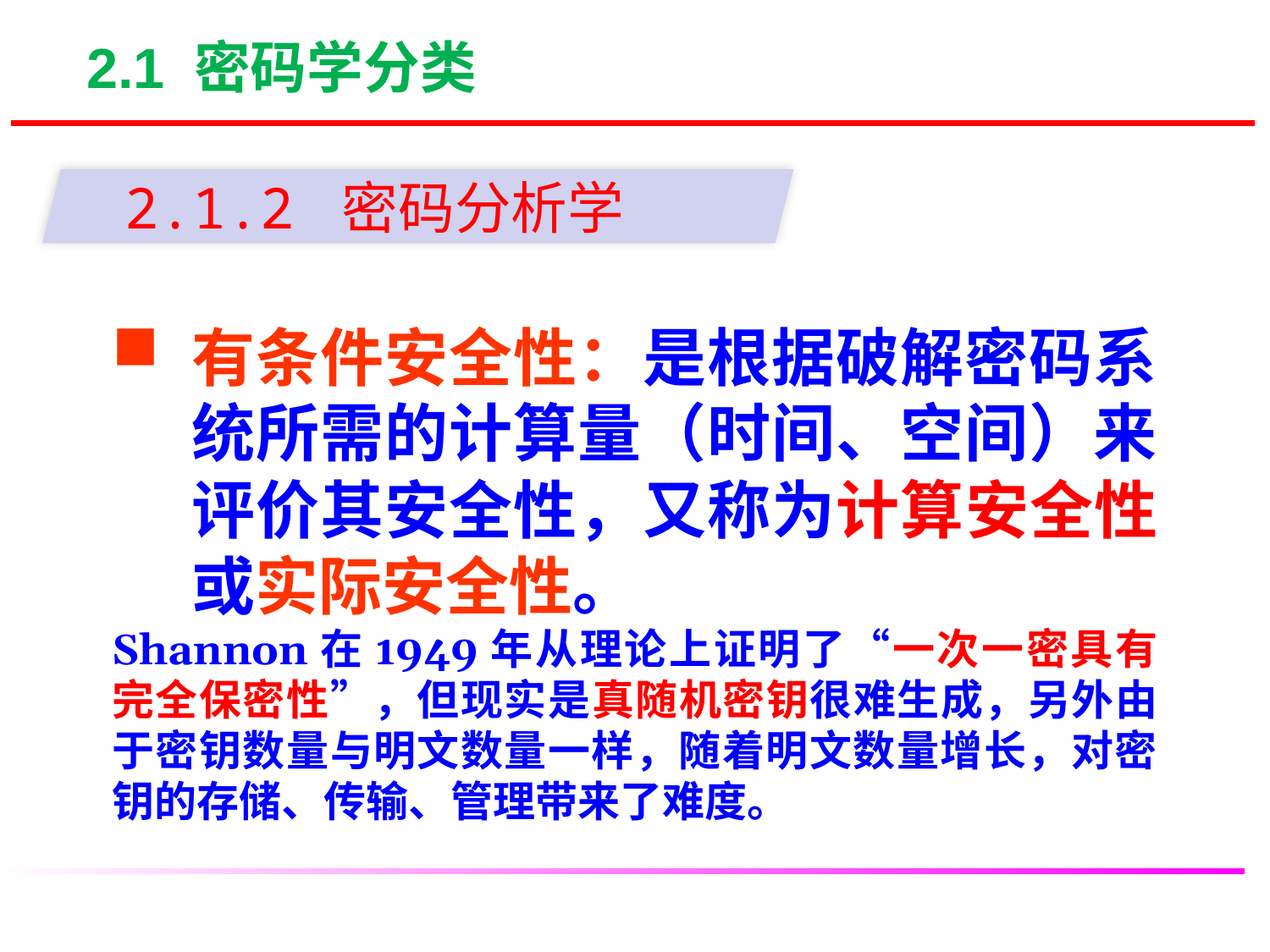

2.1 密码学分类
2.1.2 密码分析学
有条件安全性：是根据破解密码系统所需的计算量（时间、空间）来评价其安全性，又称为计算安全性或实际安全性。
Shannon在1949年从理论上证明了“一次一密具有完全保密性”，但现实是真随机密钥很难生成，另外由于密钥数量与明文数量一样，随着明文数量增长，对密钥的存储、传输、管理带来了难度。